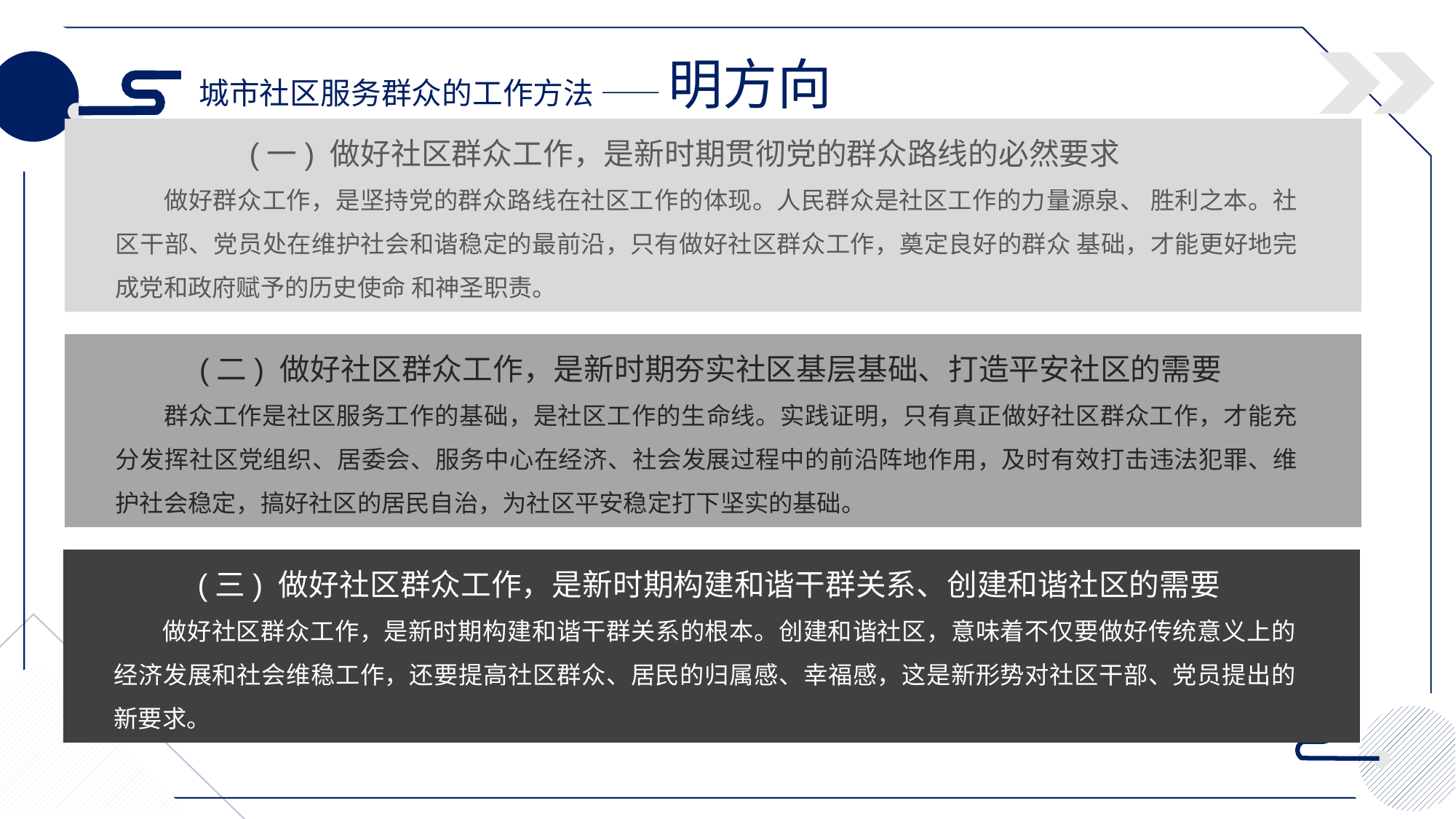

城市社区服务群众的工作方法 —— 明方向
                (一) 做好社区群众工作，是新时期贯彻党的群众路线的必然要求
做好群众工作，是坚持党的群众路线在社区工作的体现。人民群众是社区工作的力量源泉、 胜利之本。社区干部、党员处在维护社会和谐稳定的最前沿，只有做好社区群众工作，奠定良好的群众 基础，才能更好地完成党和政府赋予的历史使命 和神圣职责。

          (二) 做好社区群众工作，是新时期夯实社区基层基础、打造平安社区的需要
群众工作是社区服务工作的基础，是社区工作的生命线。实践证明，只有真正做好社区群众工作，才能充分发挥社区党组织、居委会、服务中心在经济、社会发展过程中的前沿阵地作用，及时有效打击违法犯罪、维护社会稳定，搞好社区的居民自治，为社区平安稳定打下坚实的基础。

          (三) 做好社区群众工作，是新时期构建和谐干群关系、创建和谐社区的需要
做好社区群众工作，是新时期构建和谐干群关系的根本。创建和谐社区，意味着不仅要做好传统意义上的经济发展和社会维稳工作，还要提高社区群众、居民的归属感、幸福感，这是新形势对社区干部、党员提出的新要求。